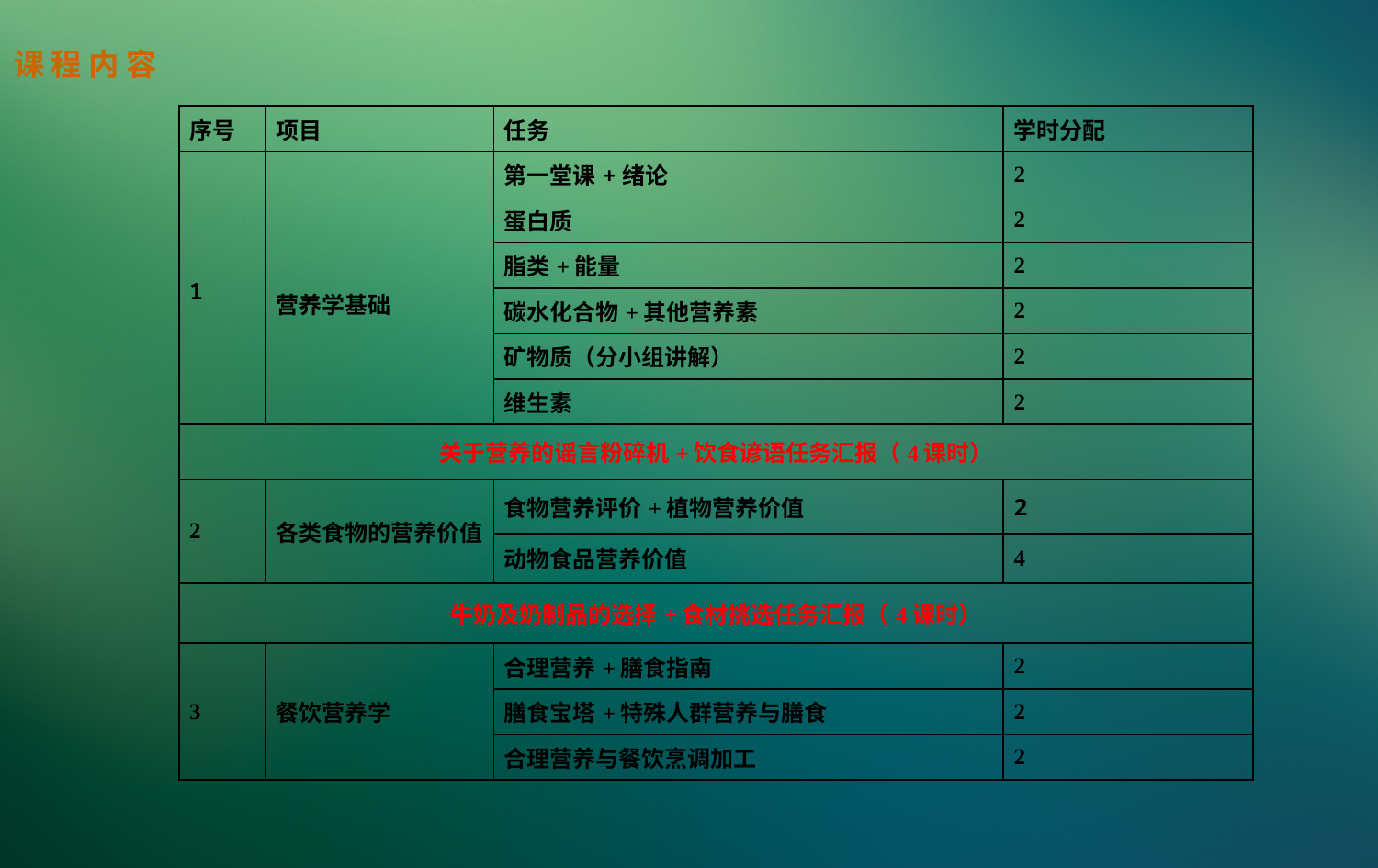

课 程 内 容

| 序号 | 项目 | 任务 | 学时分配 |
| --- | --- | --- | --- |
| 1 | 营养学基础 | 第一堂课+绪论 | 2 |
|  |  | 蛋白质 | 2 |
|  |  | 脂类+能量 | 2 |
|  |  | 碳水化合物+其他营养素 | 2 |
|  |  | 矿物质（分小组讲解） | 2 |
|  |  | 维生素 | 2 |
| 关于营养的谣言粉碎机+饮食谚语任务汇报（4课时） |  |  |  |
| 2 | 各类食物的营养价值 | 食物营养评价+植物营养价值 | 2 |
|  |  | 动物食品营养价值 | 4 |
| 牛奶及奶制品的选择+食材挑选任务汇报（4课时） |  |  |  |
| 3 | 餐饮营养学 | 合理营养+膳食指南 | 2 |
|  |  | 膳食宝塔+特殊人群营养与膳食 | 2 |
|  |  | 合理营养与餐饮烹调加工 | 2 |